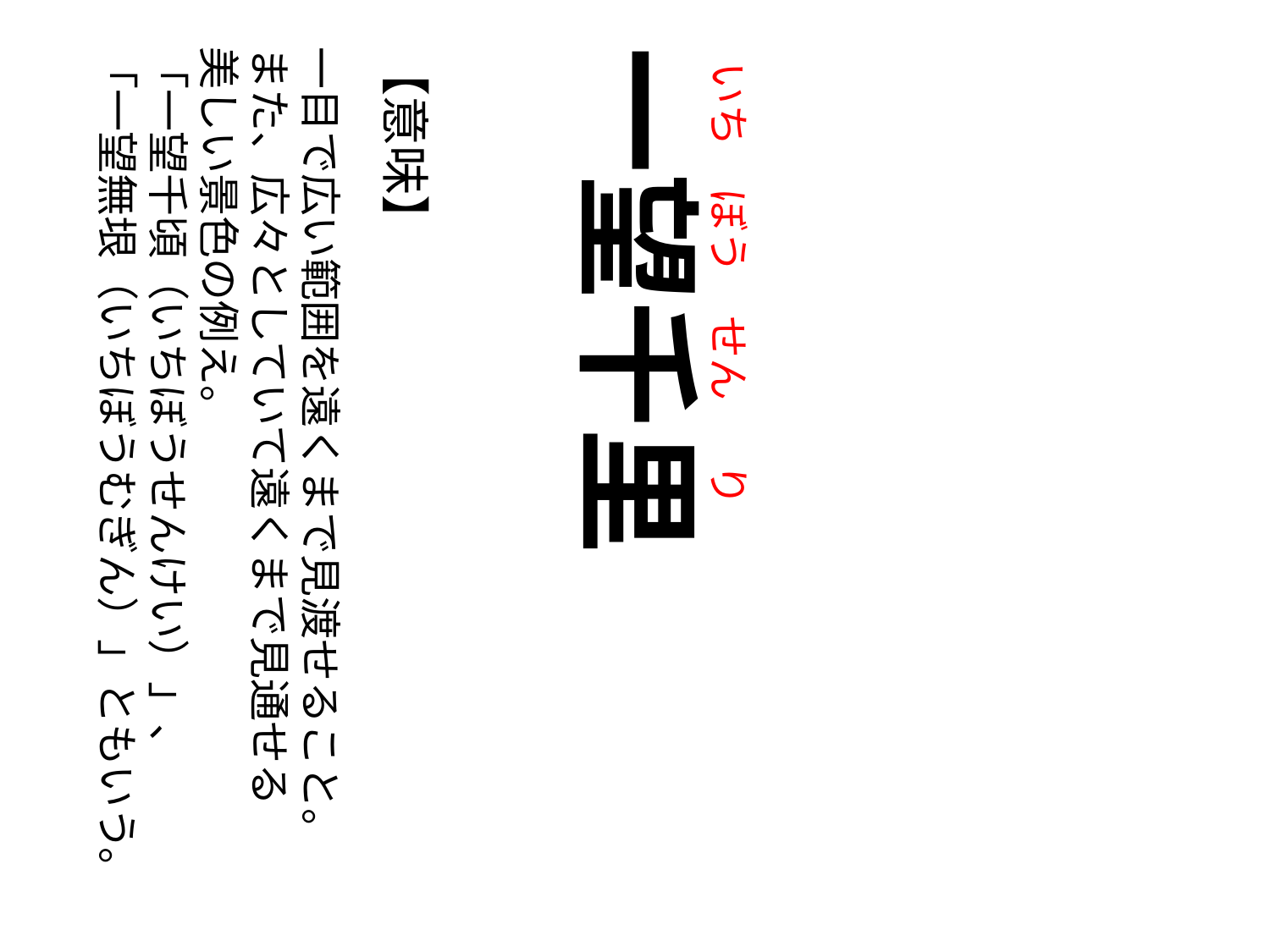

いち
ぼう
せん
り
【意味】

一目で広い範囲を遠くまで見渡せること。
また、広々としていて遠くまで見通せる
美しい景色の例え。
「一望千頃（いちぼうせんけい）」、
「一望無垠（いちぼうむぎん）」ともいう。
一望千里